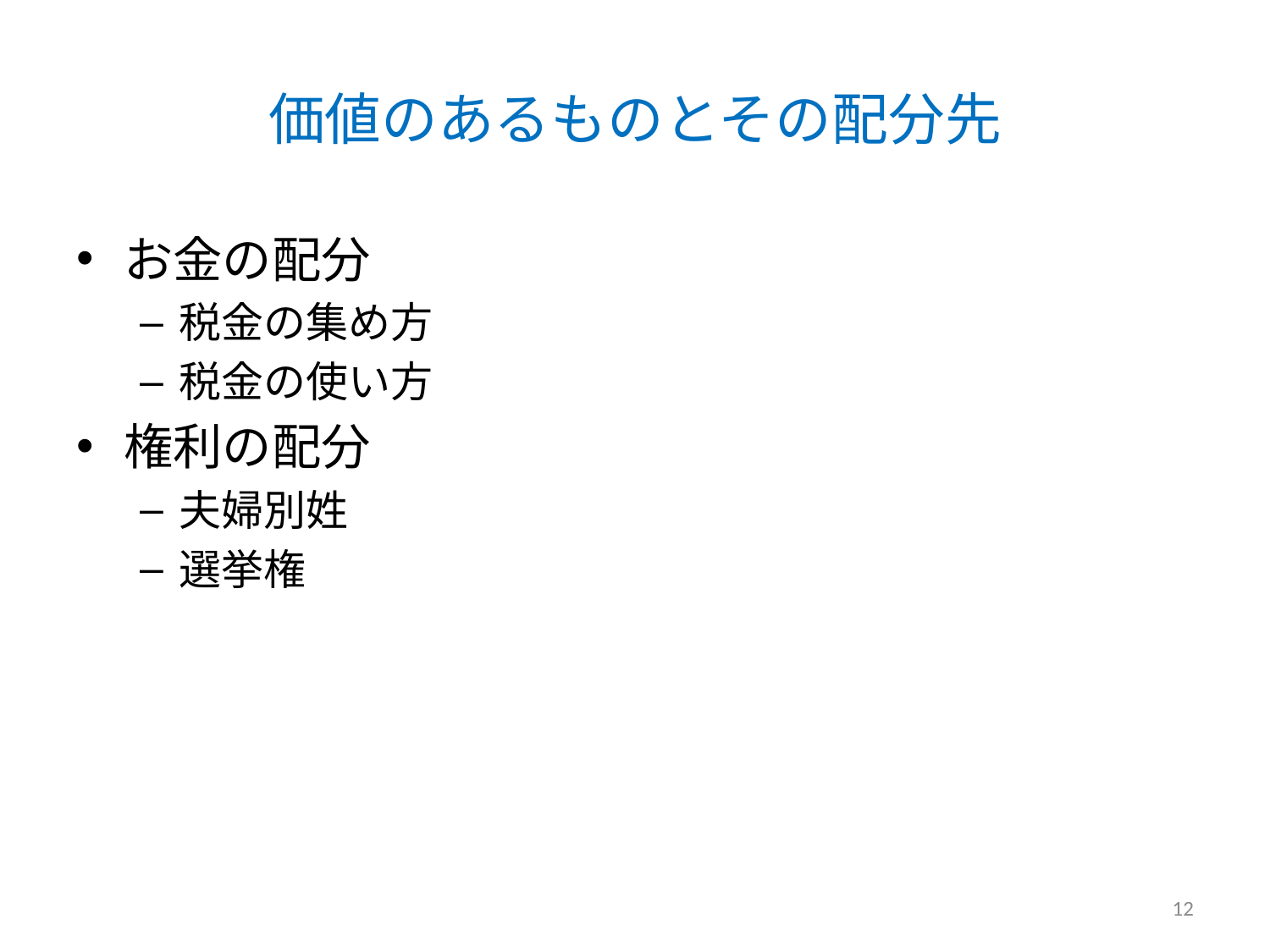

# 価値のあるものとその配分先
お金の配分
税金の集め方
税金の使い方
権利の配分
夫婦別姓
選挙権
12